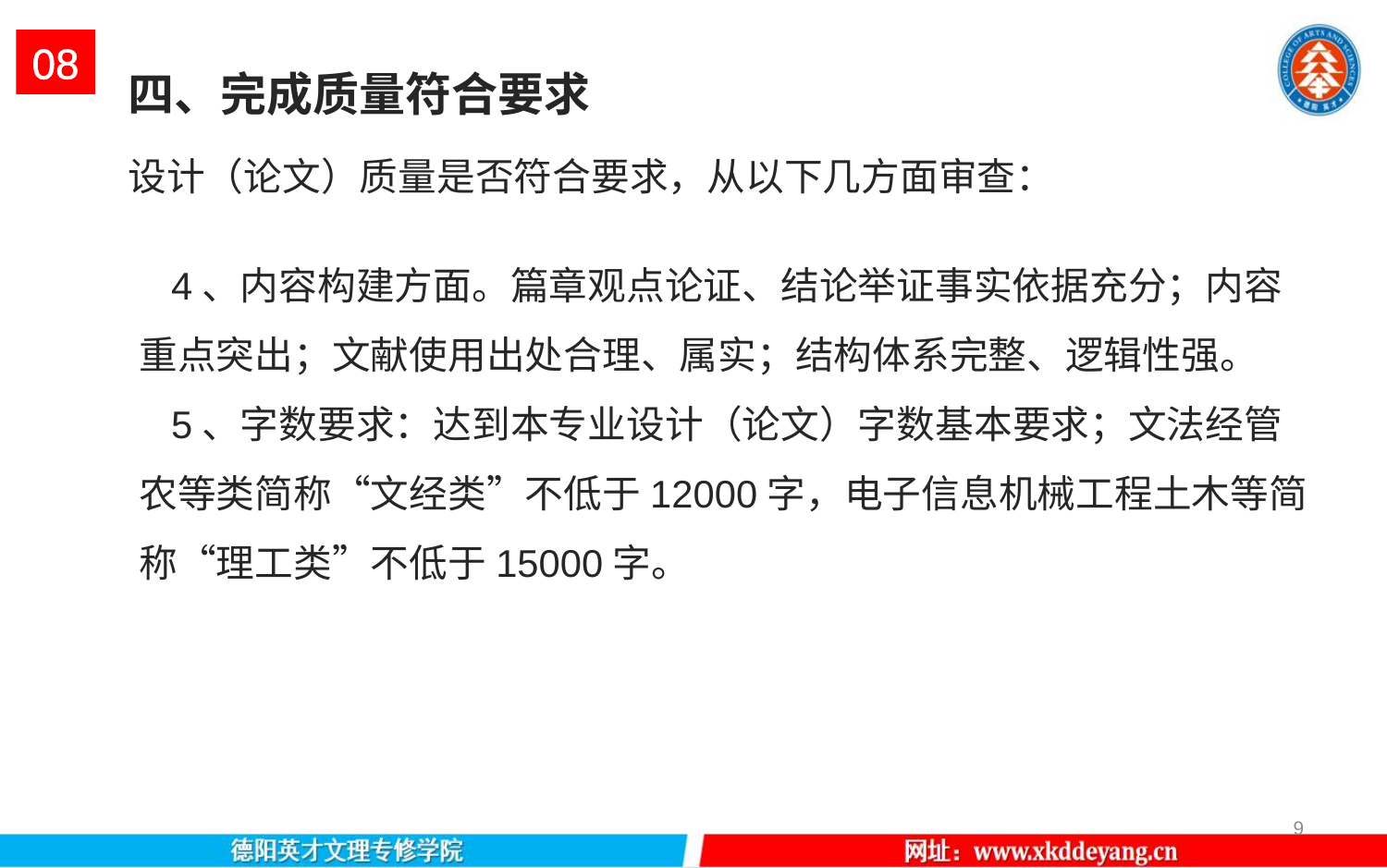

08
四、完成质量符合要求
 设计（论文）质量是否符合要求，从以下几方面审查：
   4、内容构建方面。篇章观点论证、结论举证事实依据充分；内容重点突出；文献使用出处合理、属实；结构体系完整、逻辑性强。
   5、字数要求：达到本专业设计（论文）字数基本要求；文法经管农等类简称“文经类”不低于12000字，电子信息机械工程土木等简称“理工类”不低于15000字。
9